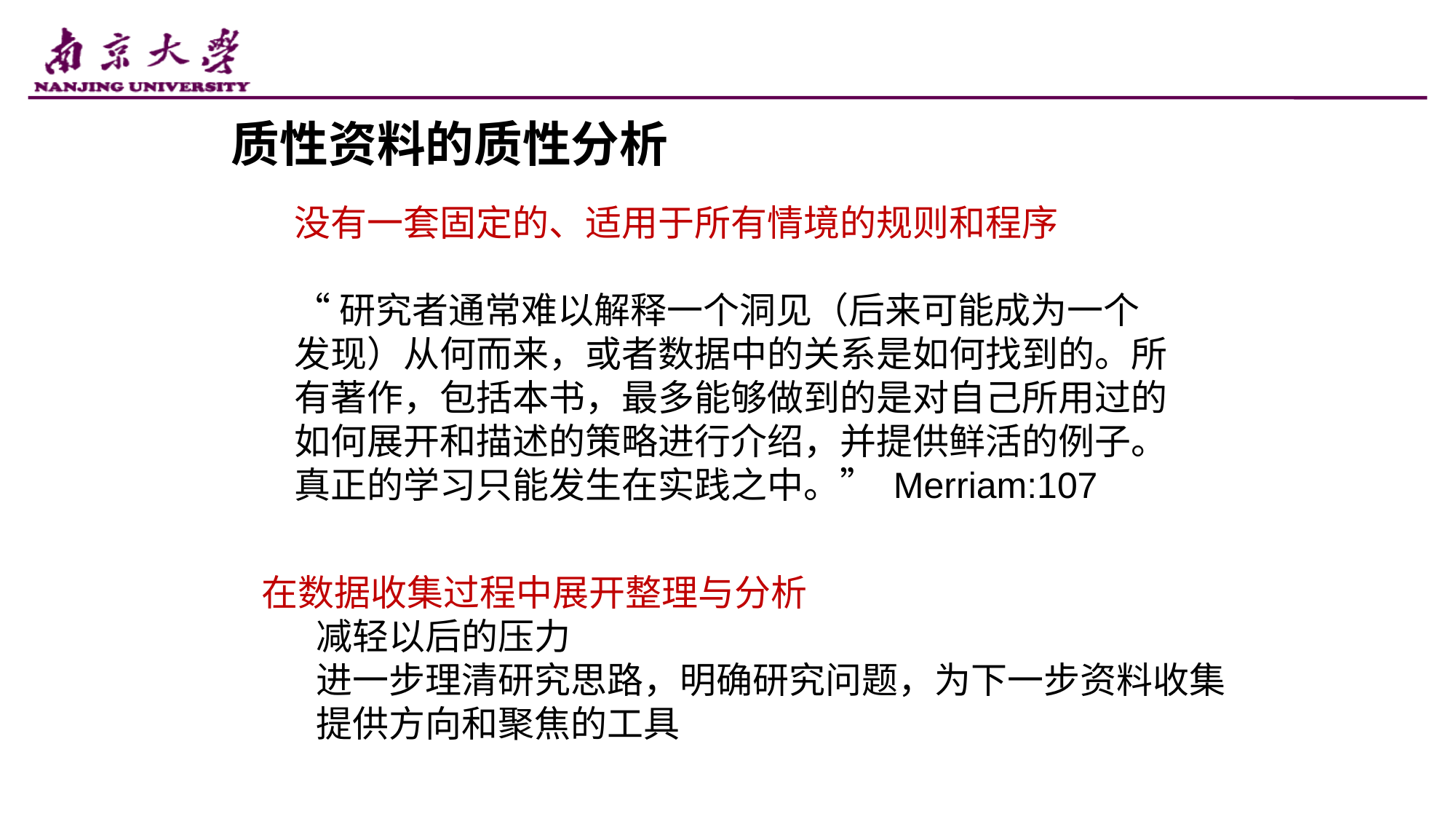

质性资料的质性分析
没有一套固定的、适用于所有情境的规则和程序

“研究者通常难以解释一个洞见（后来可能成为一个发现）从何而来，或者数据中的关系是如何找到的。所有著作，包括本书，最多能够做到的是对自己所用过的如何展开和描述的策略进行介绍，并提供鲜活的例子。真正的学习只能发生在实践之中。” Merriam:107
在数据收集过程中展开整理与分析
减轻以后的压力
进一步理清研究思路，明确研究问题，为下一步资料收集提供方向和聚焦的工具